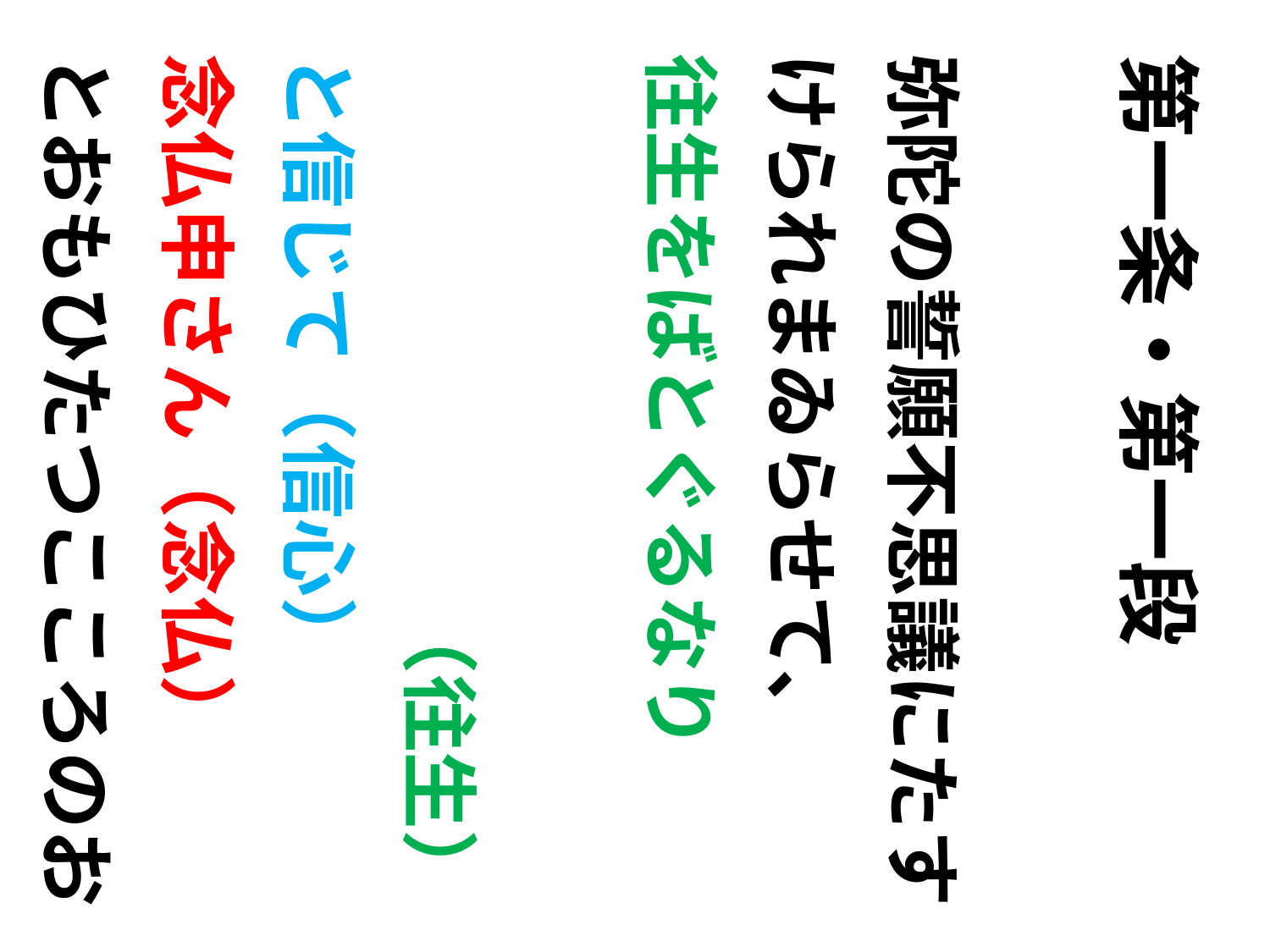

第一条・第一段

弥陀の誓願不思議にたすけられまゐらせて、
往生をばとぐるなり
　　　　　　　（往生）
と信じて（信心）
念仏申さん（念仏）
とおもひたつこころのおこるとき、